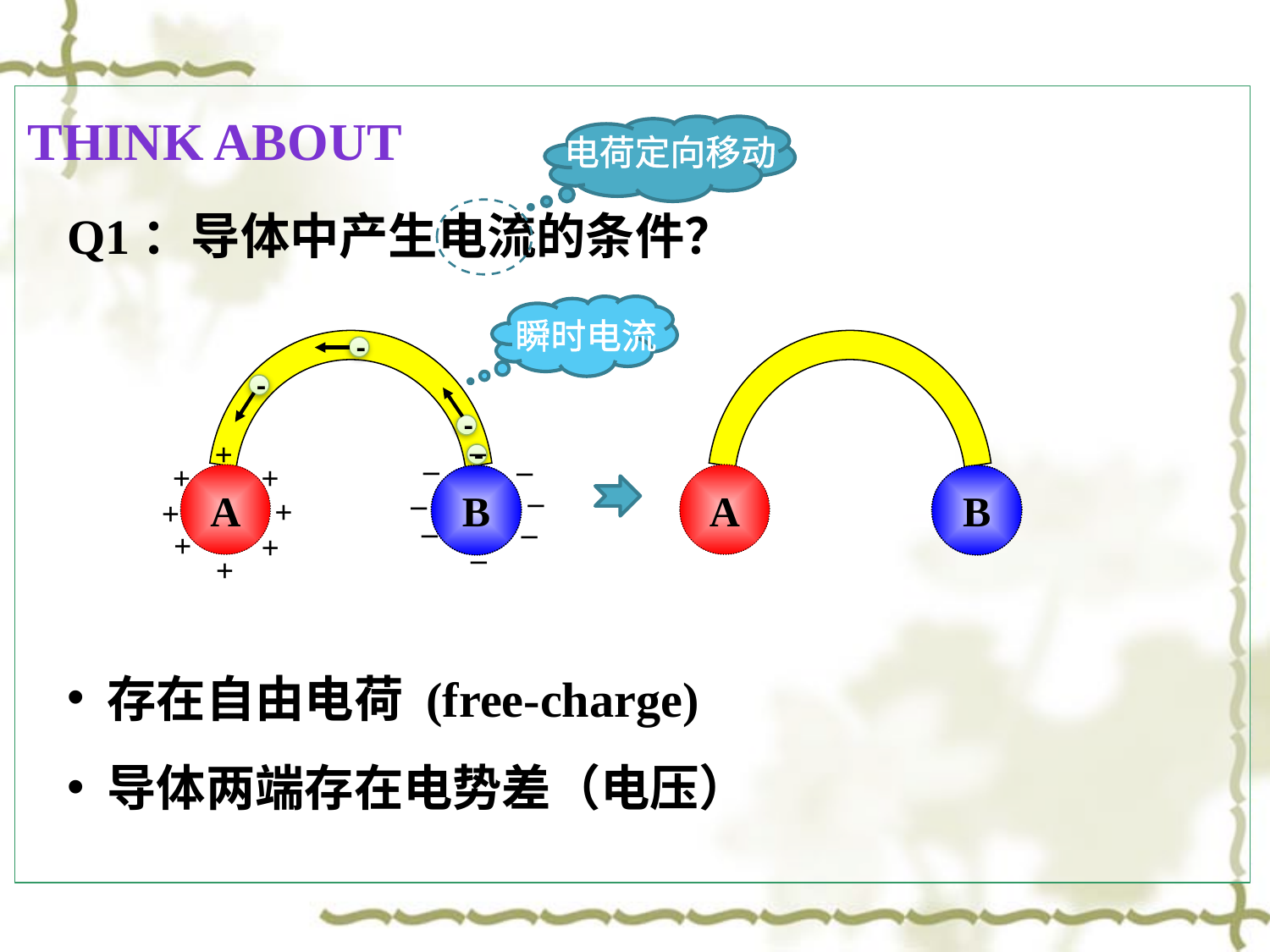

Think about

电荷定向移动
Q1：导体中产生电流的条件？

瞬时电流
-

A
B
-

-

_
+
_
_
B
_
_
_
_
_
-

+
+
A
+
+
+
+
+

 存在自由电荷 (free-charge)
 导体两端存在电势差（电压）